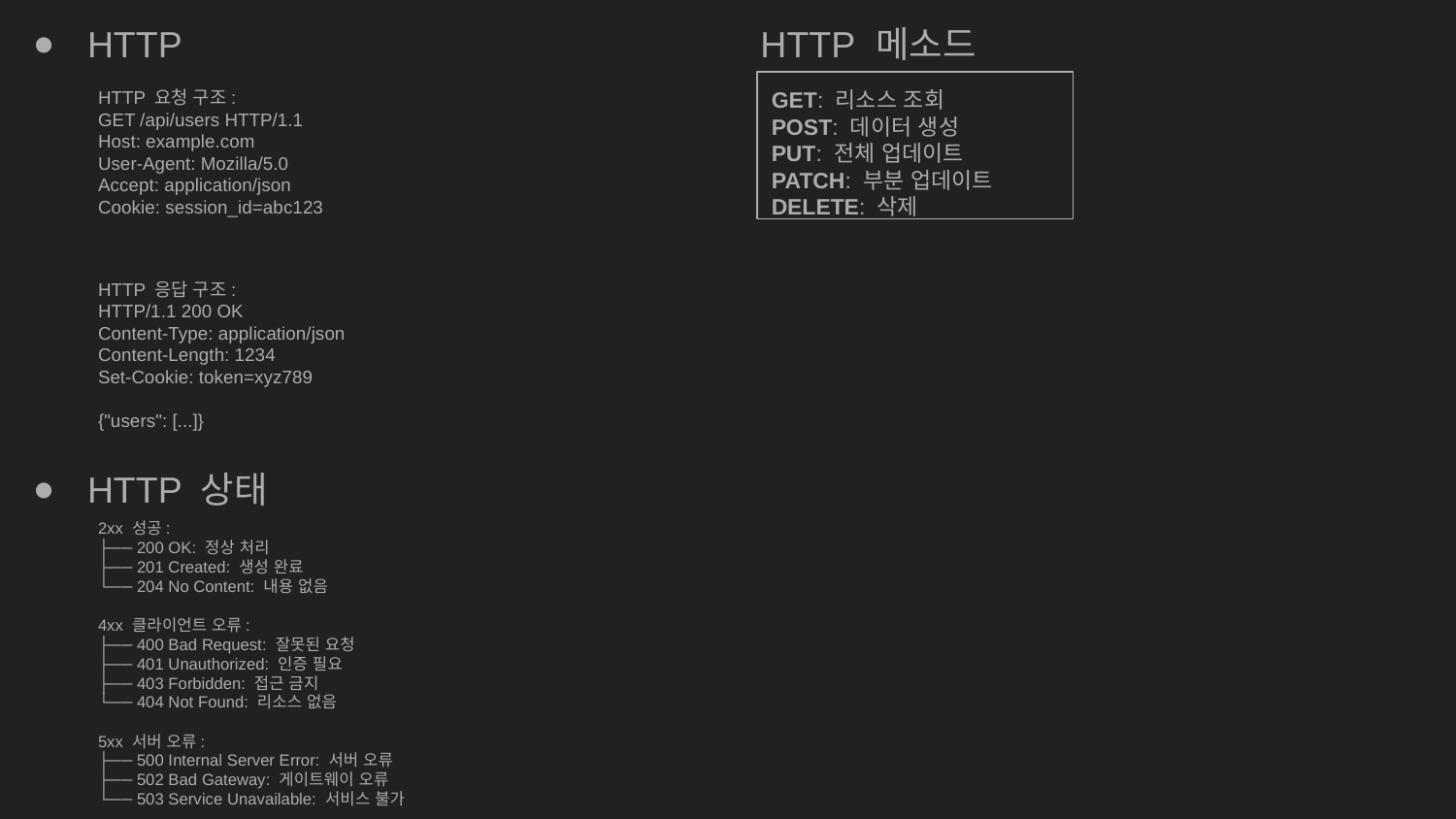

HTTP                                                         HTTP 메소드
HTTP 상태
HTTP 요청 구조:
GET /api/users HTTP/1.1
Host: example.com
User-Agent: Mozilla/5.0
Accept: application/json
Cookie: session_id=abc123

HTTP 응답 구조:
HTTP/1.1 200 OK
Content-Type: application/json
Content-Length: 1234
Set-Cookie: token=xyz789

{"users": [...]}

GET: 리소스 조회
POST: 데이터 생성
PUT: 전체 업데이트
PATCH: 부분 업데이트
DELETE: 삭제

2xx 성공:
├── 200 OK: 정상 처리
├── 201 Created: 생성 완료
└── 204 No Content: 내용 없음

4xx 클라이언트 오류:
├── 400 Bad Request: 잘못된 요청
├── 401 Unauthorized: 인증 필요
├── 403 Forbidden: 접근 금지
└── 404 Not Found: 리소스 없음

5xx 서버 오류:
├── 500 Internal Server Error: 서버 오류
├── 502 Bad Gateway: 게이트웨이 오류
└── 503 Service Unavailable: 서비스 불가